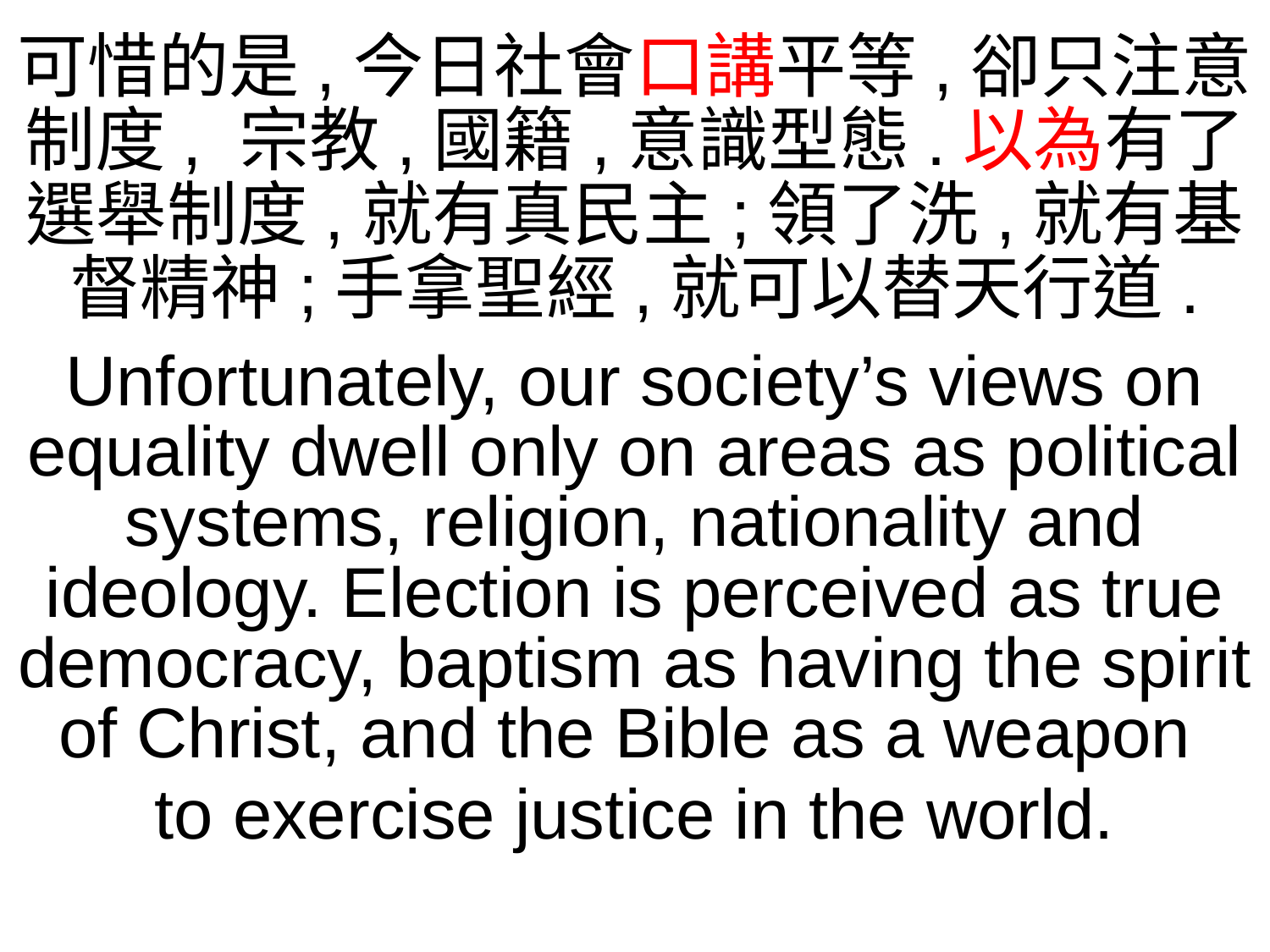

可惜的是,今日社會口講平等,卻只注意制度, 宗教,國籍,意識型態.以為有了選舉制度,就有真民主;領了洗,就有基督精神;手拿聖經,就可以替天行道.
Unfortunately, our society’s views on equality dwell only on areas as political systems, religion, nationality and ideology. Election is perceived as true democracy, baptism as having the spirit of Christ, and the Bible as a weapon
to exercise justice in the world.